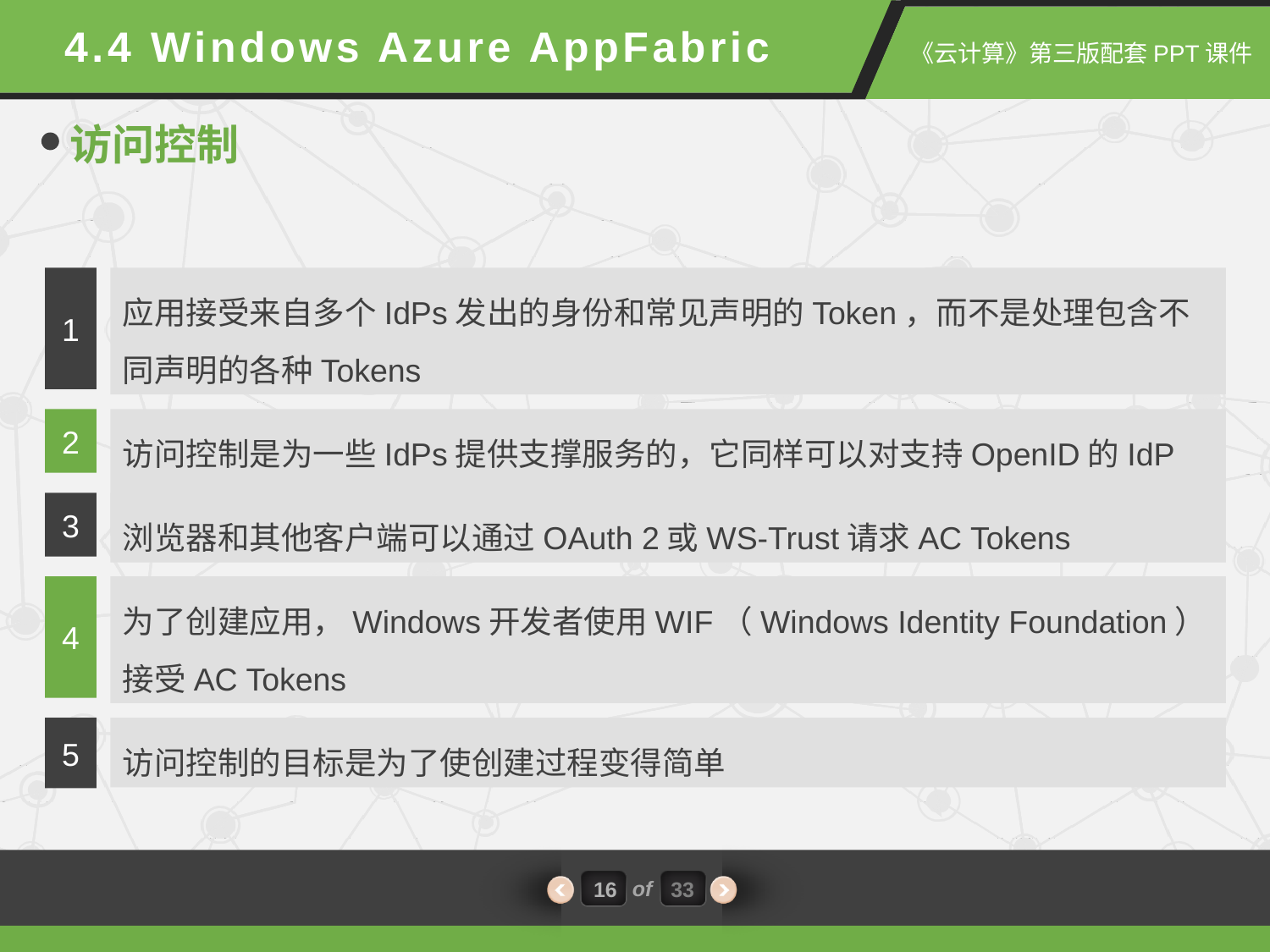

4.4 Windows Azure AppFabric
访问控制

1
应用接受来自多个IdPs发出的身份和常见声明的Token，而不是处理包含不同声明的各种Tokens
访问控制是为一些IdPs提供支撑服务的，它同样可以对支持OpenID的IdP有效
2
3
浏览器和其他客户端可以通过OAuth 2或WS-Trust请求AC Tokens
4
为了创建应用，Windows开发者使用WIF（Windows Identity Foundation）接受AC Tokens
5
访问控制的目标是为了使创建过程变得简单
16